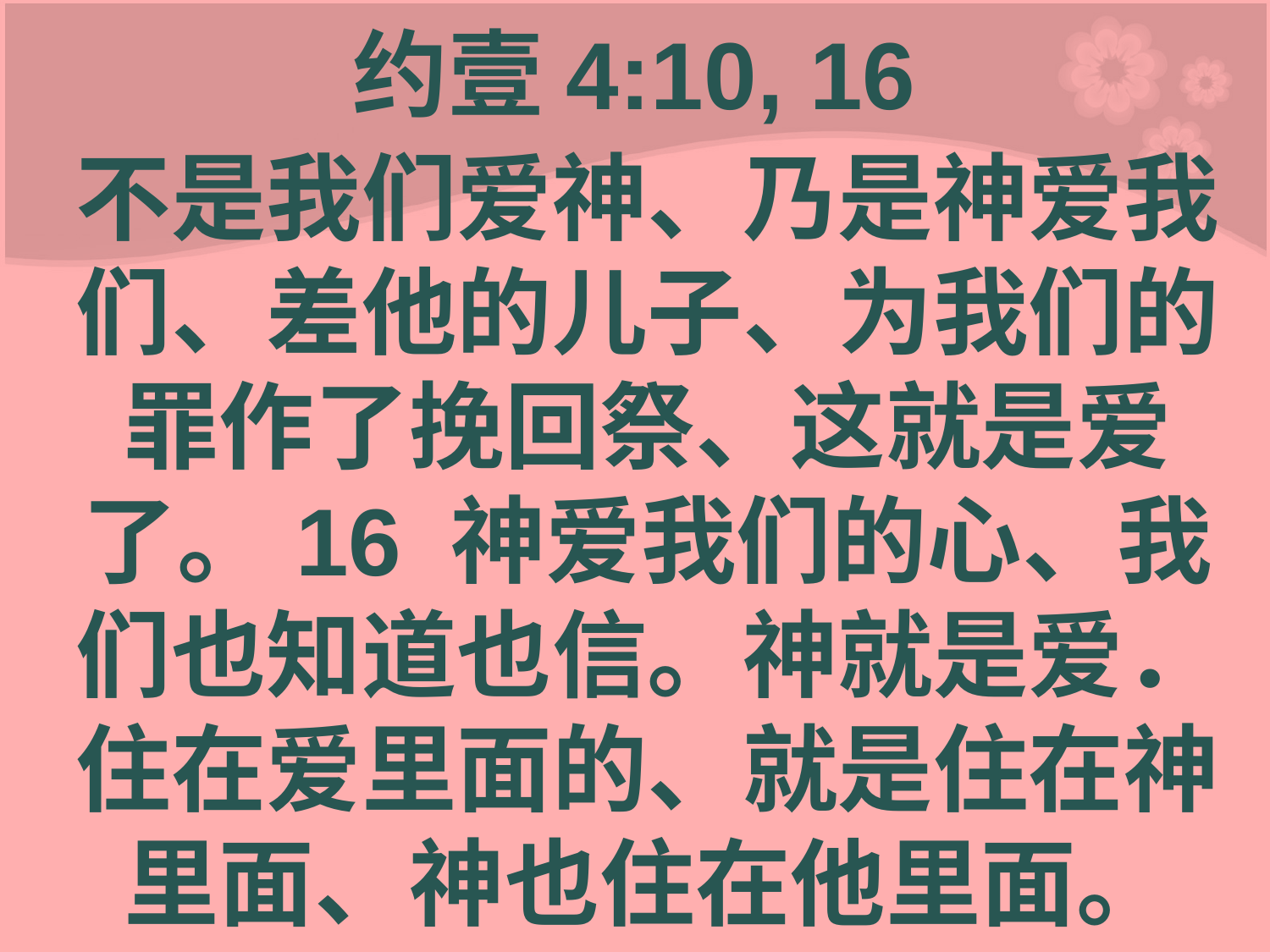

约壹4:10, 16
不是我们爱神、乃是神爱我们、差他的儿子、为我们的罪作了挽回祭、这就是爱了。16 神爱我们的心、我们也知道也信。神就是爱．住在爱里面的、就是住在神里面、神也住在他里面。